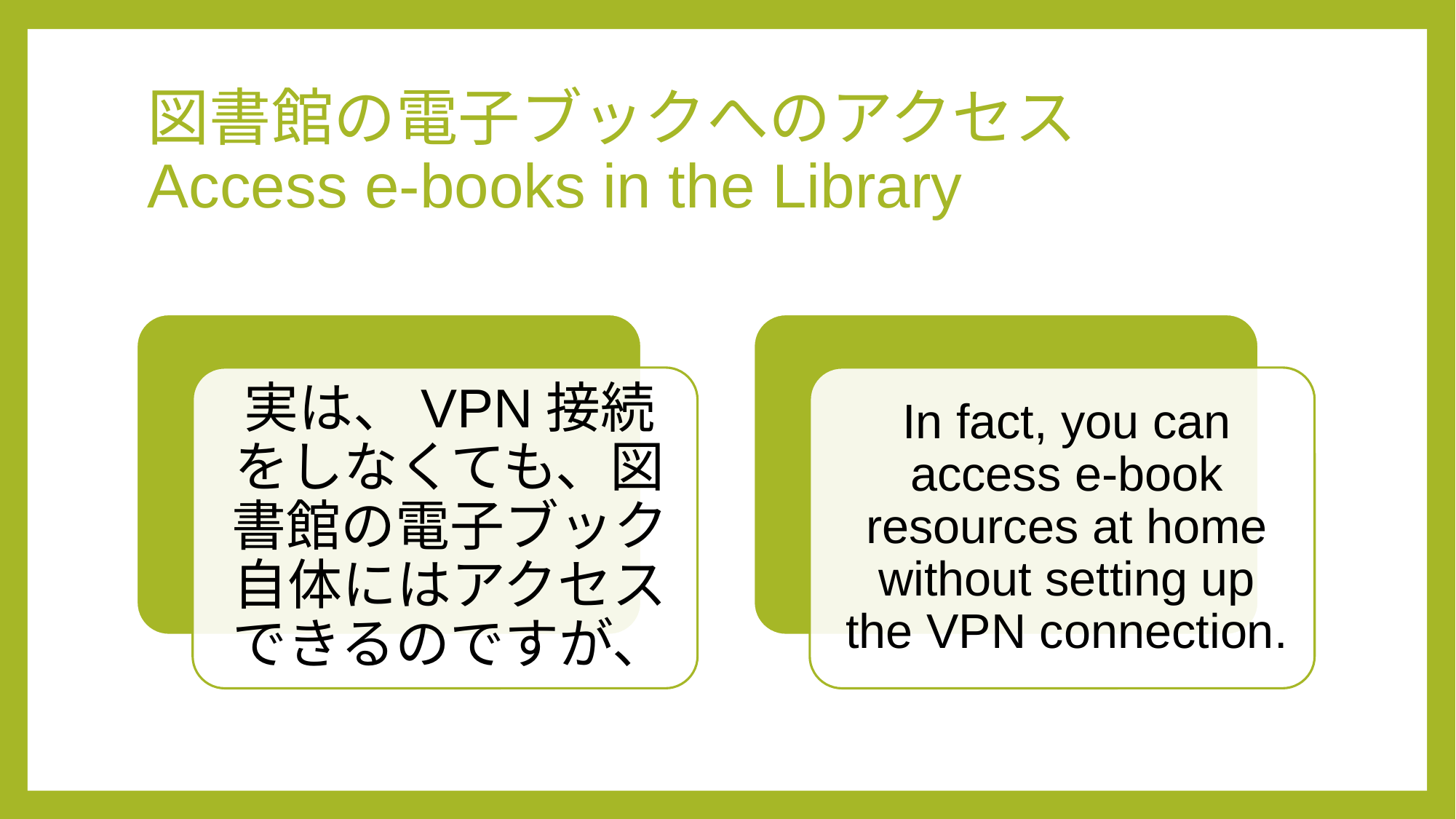

# 図書館の電子ブックへのアクセス Access e-books in the Library
実は、VPN接続をしなくても、図書館の電子ブック自体にはアクセスできるのですが、
In fact, you can access e-book resources at home without setting up the VPN connection.